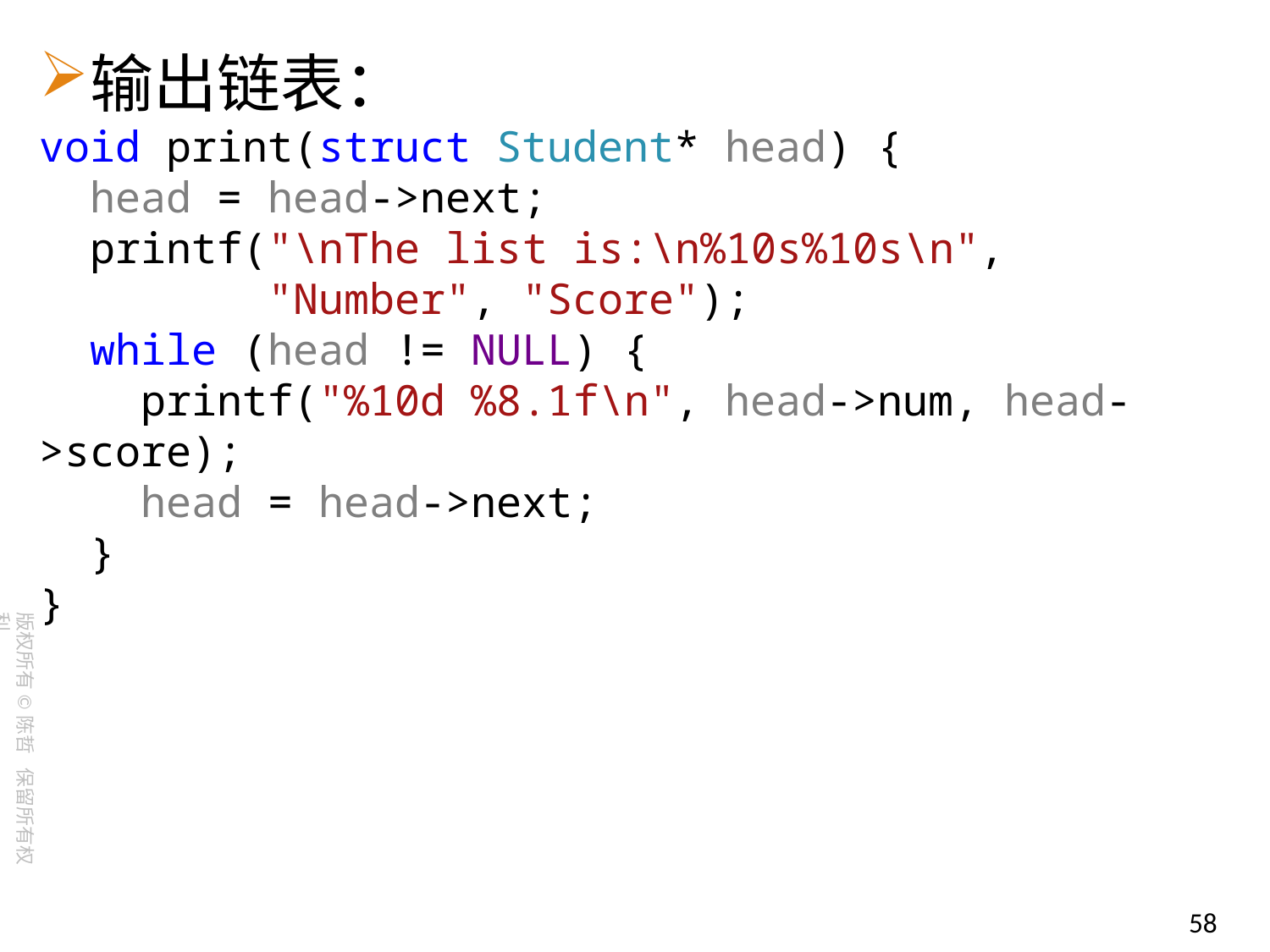

输出链表：
void print(struct Student* head) {
  head = head->next;
  printf("\nThe list is:\n%10s%10s\n",
         "Number", "Score");
  while (head != NULL) {
    printf("%10d %8.1f\n", head->num, head->score);
    head = head->next;
  }
}
58